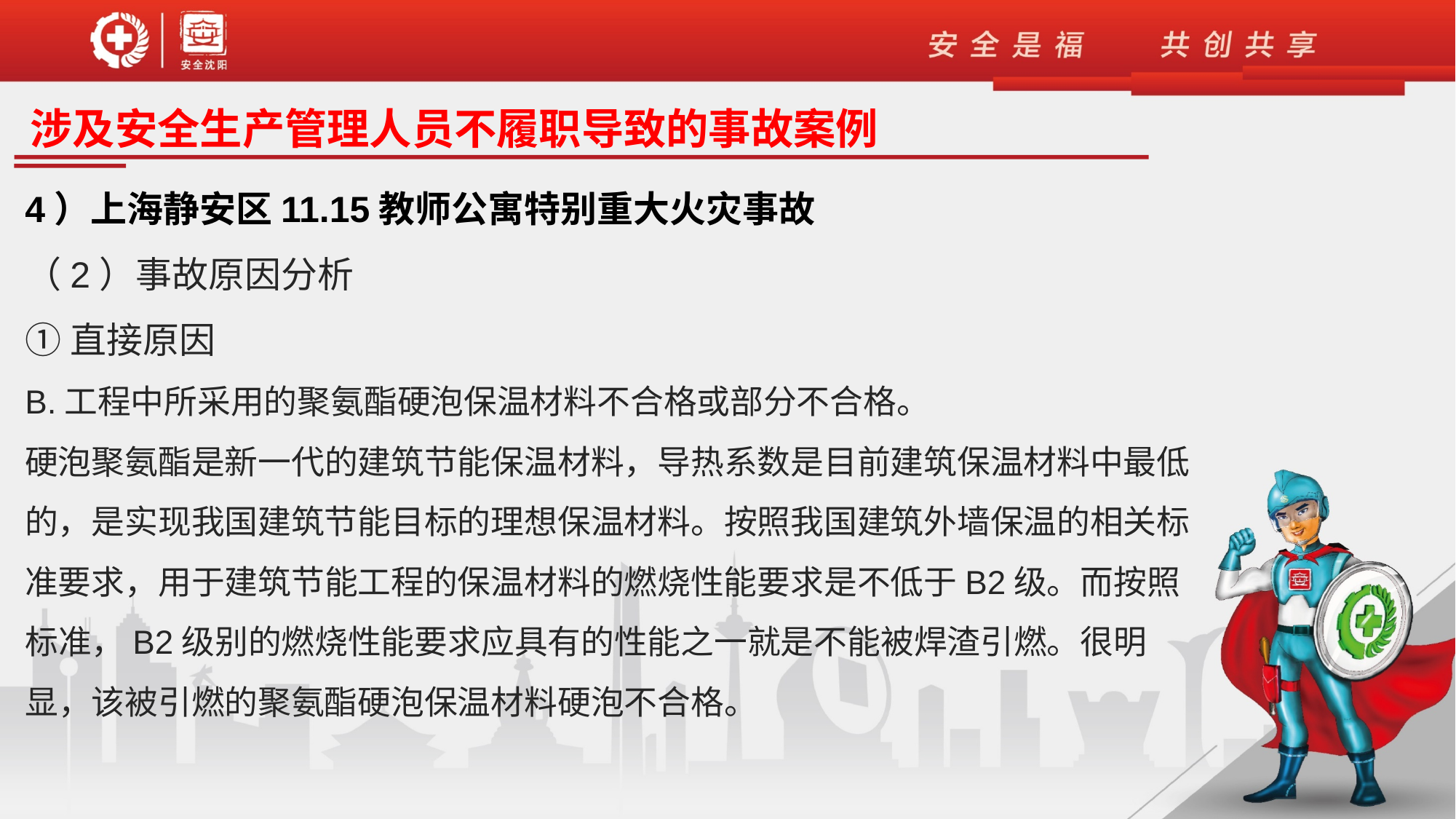

涉及安全生产管理人员不履职导致的事故案例

4）上海静安区11.15教师公寓特别重大火灾事故
（2）事故原因分析
①直接原因
B.工程中所采用的聚氨酯硬泡保温材料不合格或部分不合格。
硬泡聚氨酯是新一代的建筑节能保温材料，导热系数是目前建筑保温材料中最低的，是实现我国建筑节能目标的理想保温材料。按照我国建筑外墙保温的相关标准要求，用于建筑节能工程的保温材料的燃烧性能要求是不低于B2级。而按照标准，B2级别的燃烧性能要求应具有的性能之一就是不能被焊渣引燃。很明显，该被引燃的聚氨酯硬泡保温材料硬泡不合格。